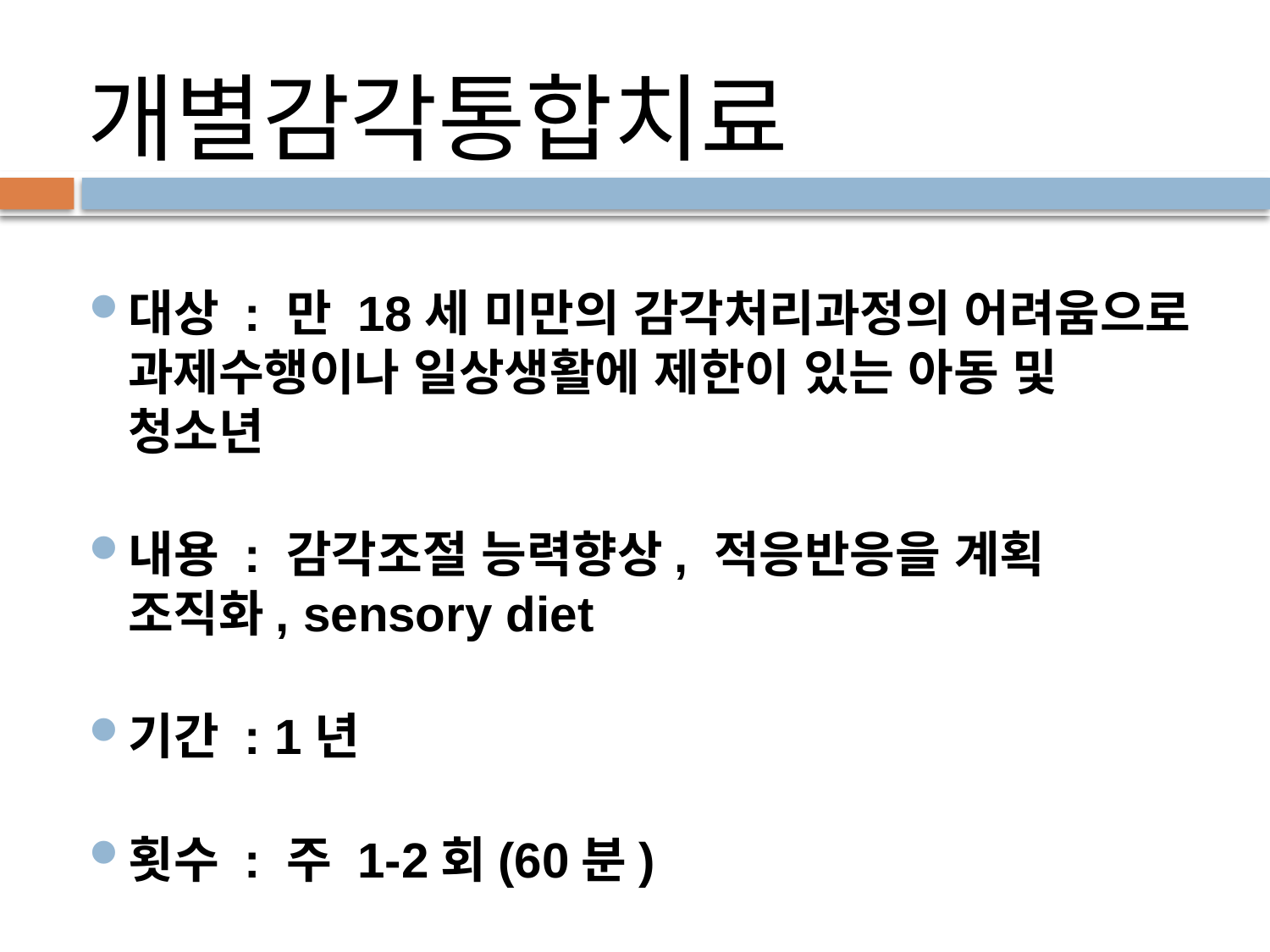

개별감각통합치료
대상 : 만 18세 미만의 감각처리과정의 어려움으로 과제수행이나 일상생활에 제한이 있는 아동 및 청소년

내용 : 감각조절 능력향상, 적응반응을 계획 조직화, sensory diet

기간 : 1년

횟수 : 주 1-2회(60분)